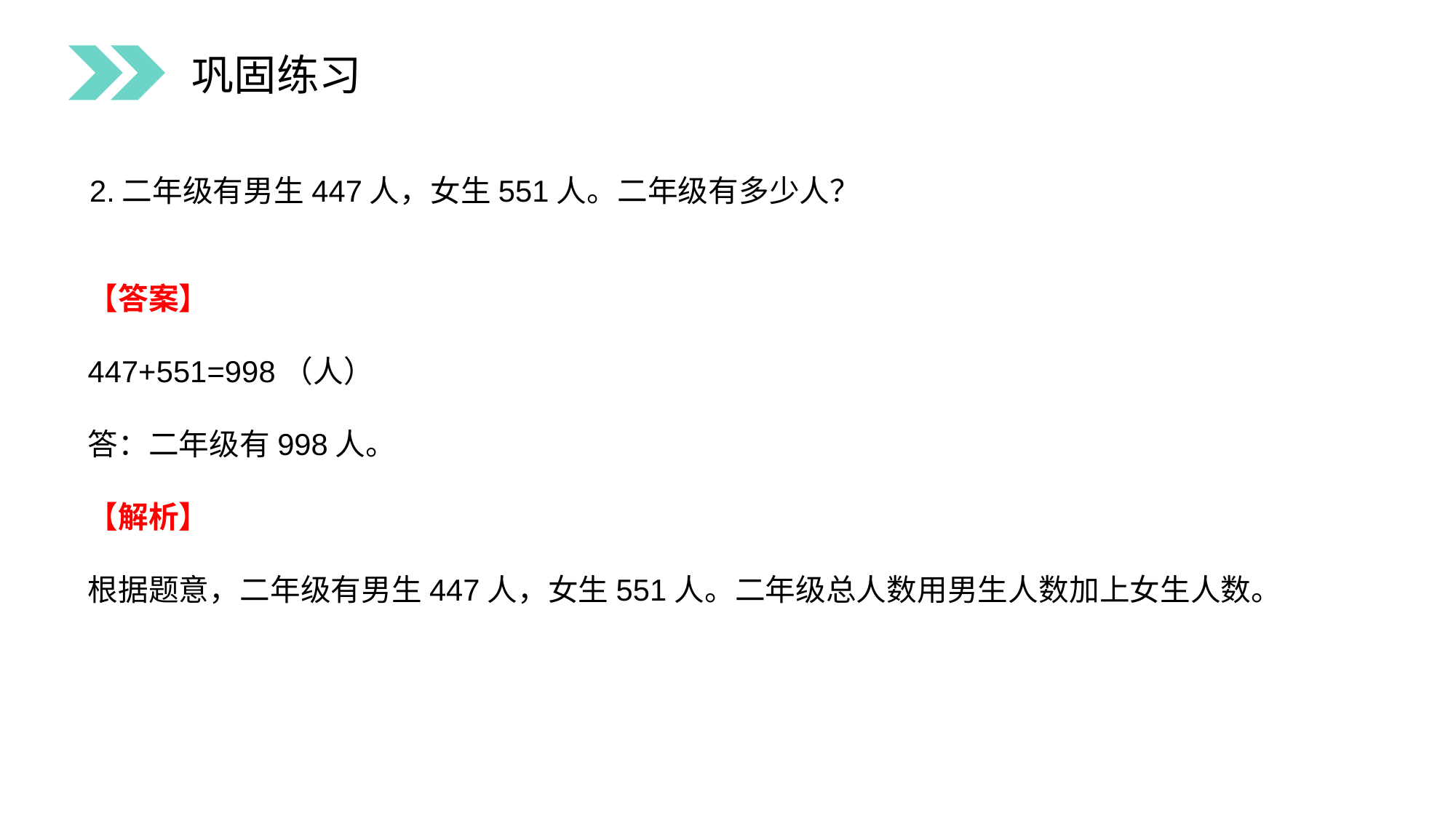

巩固练习
2.二年级有男生447人，女生551人。二年级有多少人？
【答案】
447+551=998（人）
答：二年级有998人。
【解析】
根据题意，二年级有男生447人，女生551人。二年级总人数用男生人数加上女生人数。